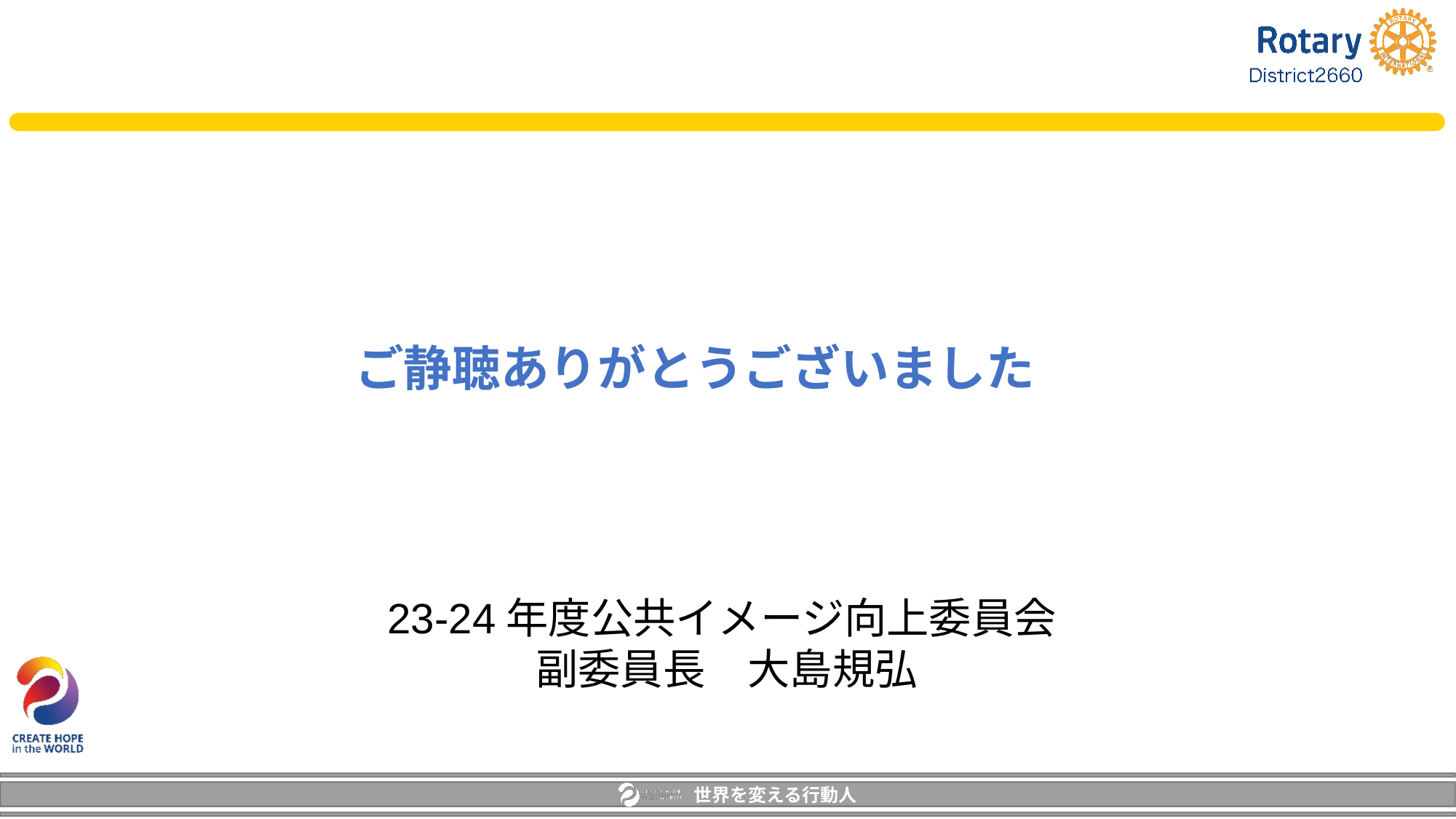

ご静聴ありがとうございました

23-24年度公共イメージ向上委員会
副委員長　大島規弘